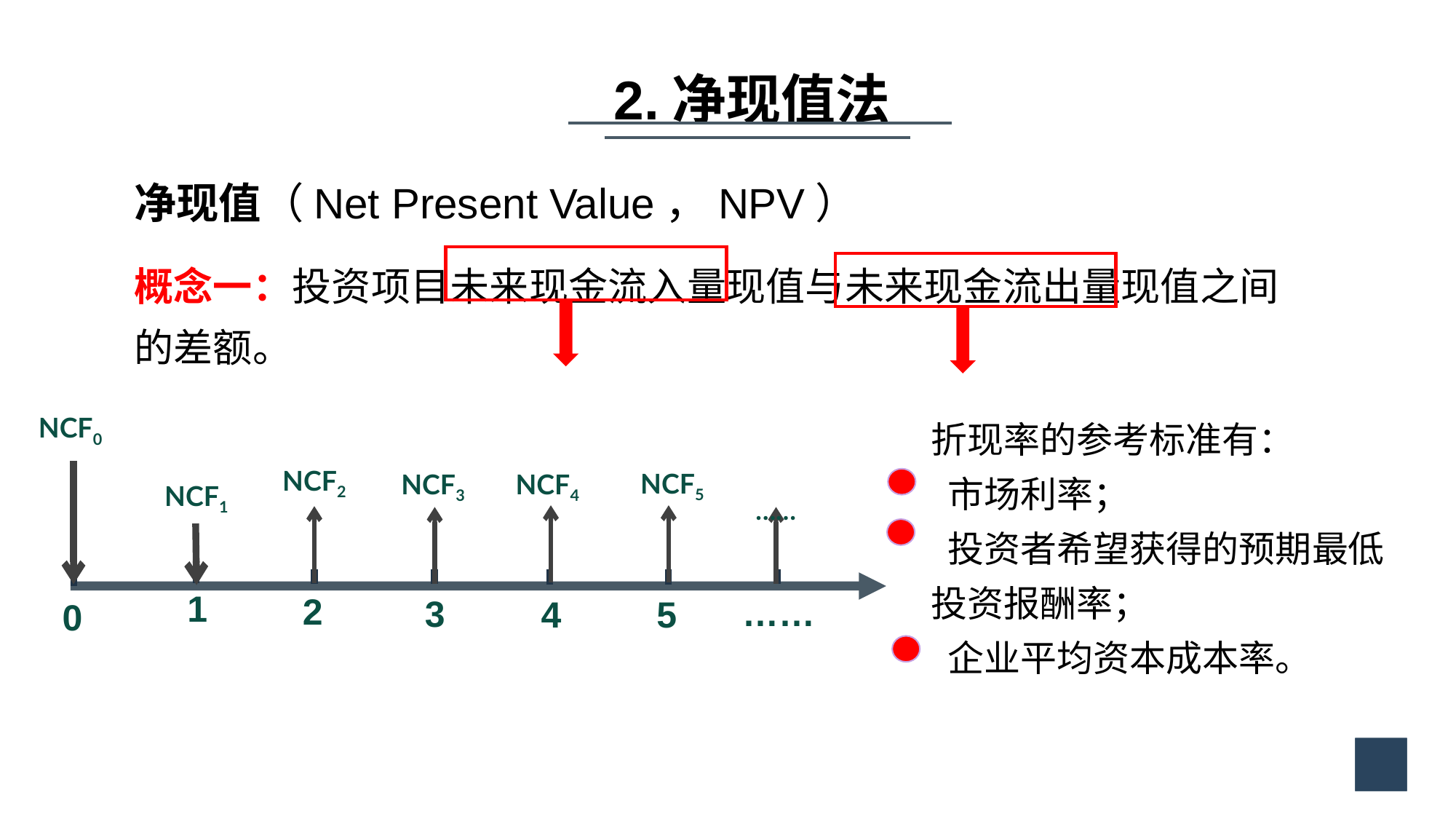

2.净现值法
净现值（Net Present Value，NPV）
概念一：投资项目未来现金流入量现值与未来现金流出量现值之间的差额。

折现率的参考标准有：
 市场利率；
 投资者希望获得的预期最低投资报酬率；
 企业平均资本成本率。

NCF0
……
NCF2
NCF5
1
2
……
3

5
4
0
NCF4
NCF3
NCF1
71